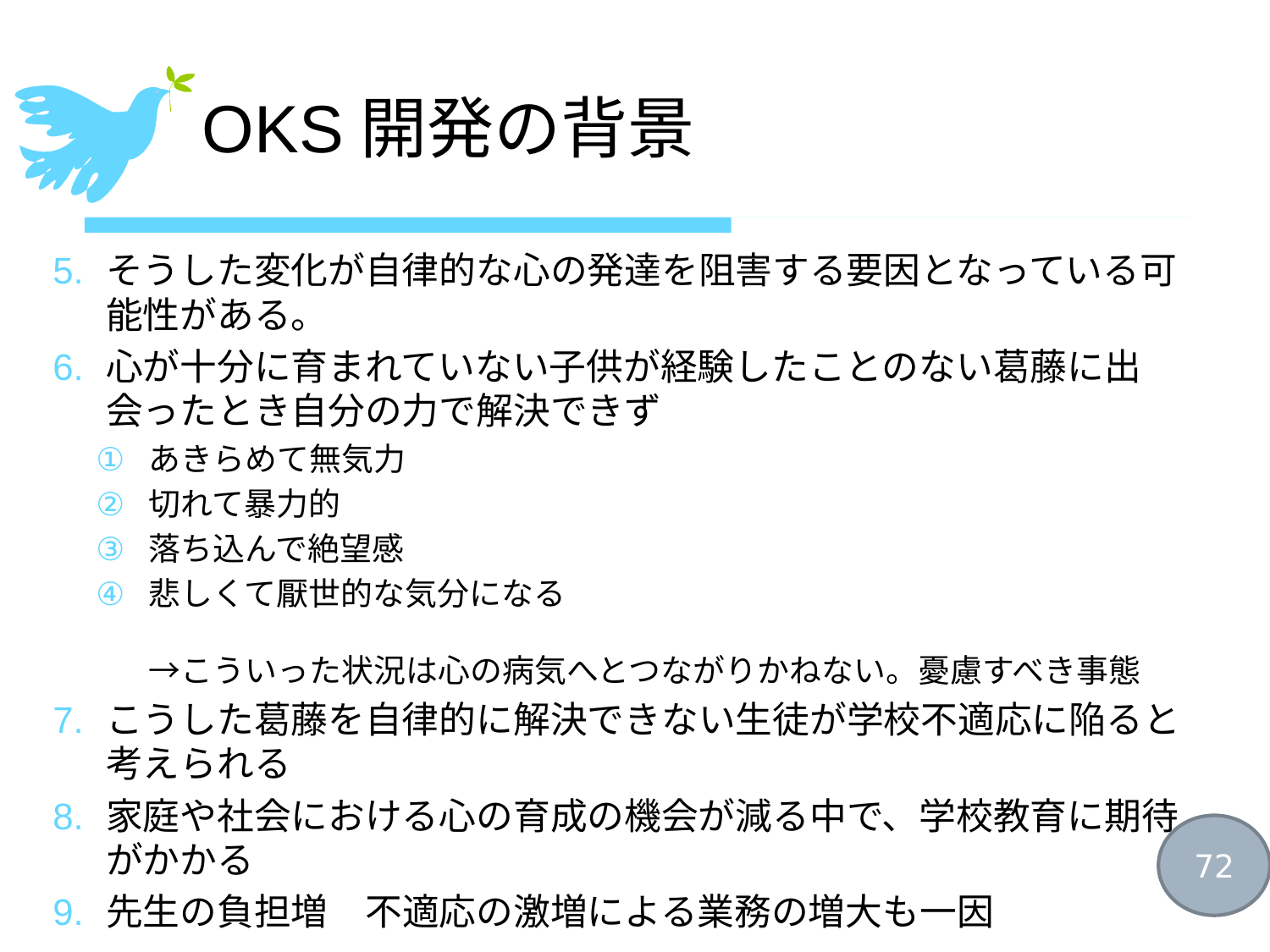

# OKS開発の背景
そうした変化が自律的な心の発達を阻害する要因となっている可能性がある。
心が十分に育まれていない子供が経験したことのない葛藤に出会ったとき自分の力で解決できず
あきらめて無気力
切れて暴力的
落ち込んで絶望感
悲しくて厭世的な気分になる
→こういった状況は心の病気へとつながりかねない。憂慮すべき事態
こうした葛藤を自律的に解決できない生徒が学校不適応に陥ると考えられる
家庭や社会における心の育成の機会が減る中で、学校教育に期待がかかる
先生の負担増　不適応の激増による業務の増大も一因

72